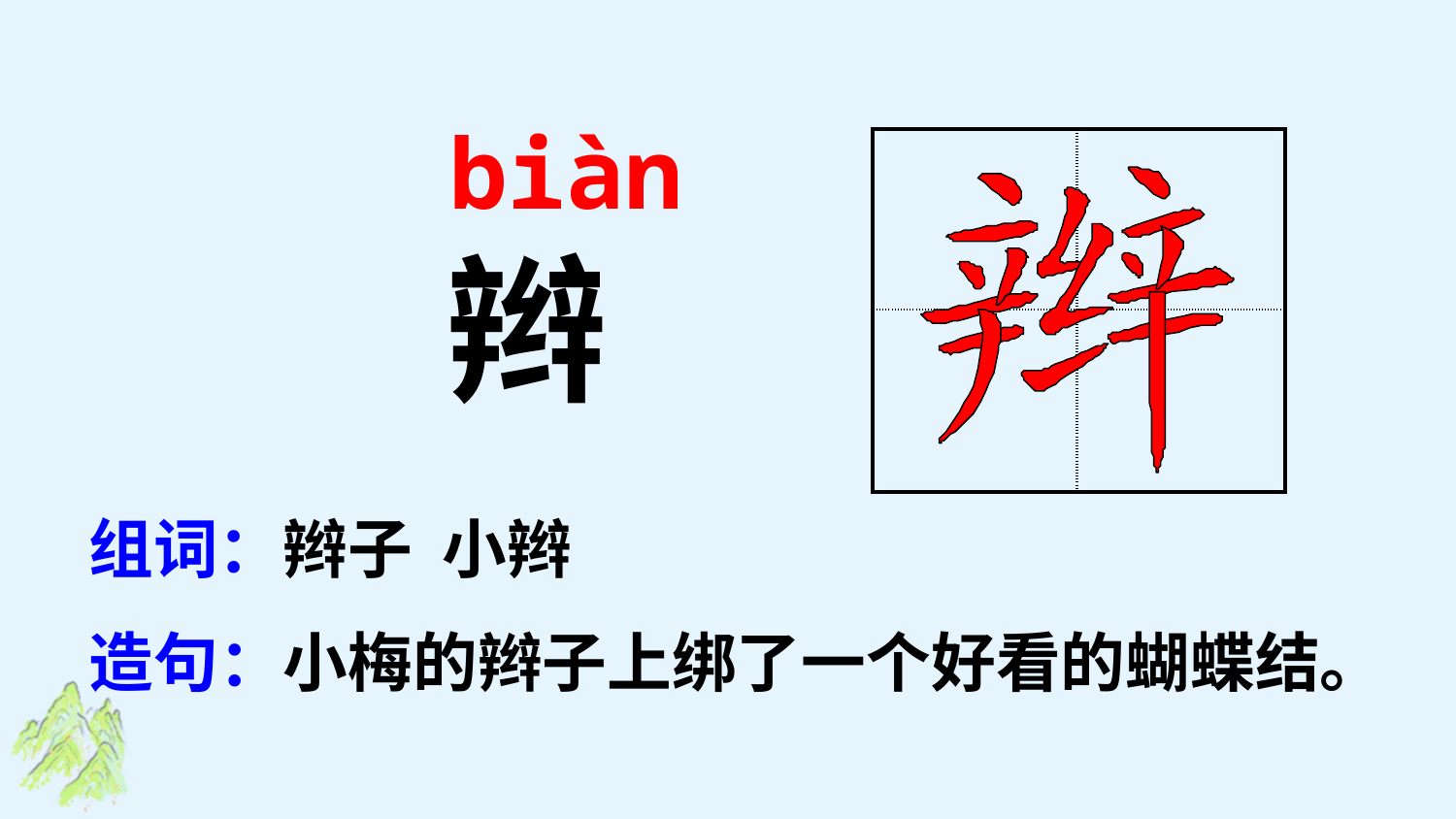

biàn
|  |  |
| --- | --- |
|  |  |

辫

组词：辫子  小辫
造句：小梅的辫子上绑了一个好看的蝴蝶结。